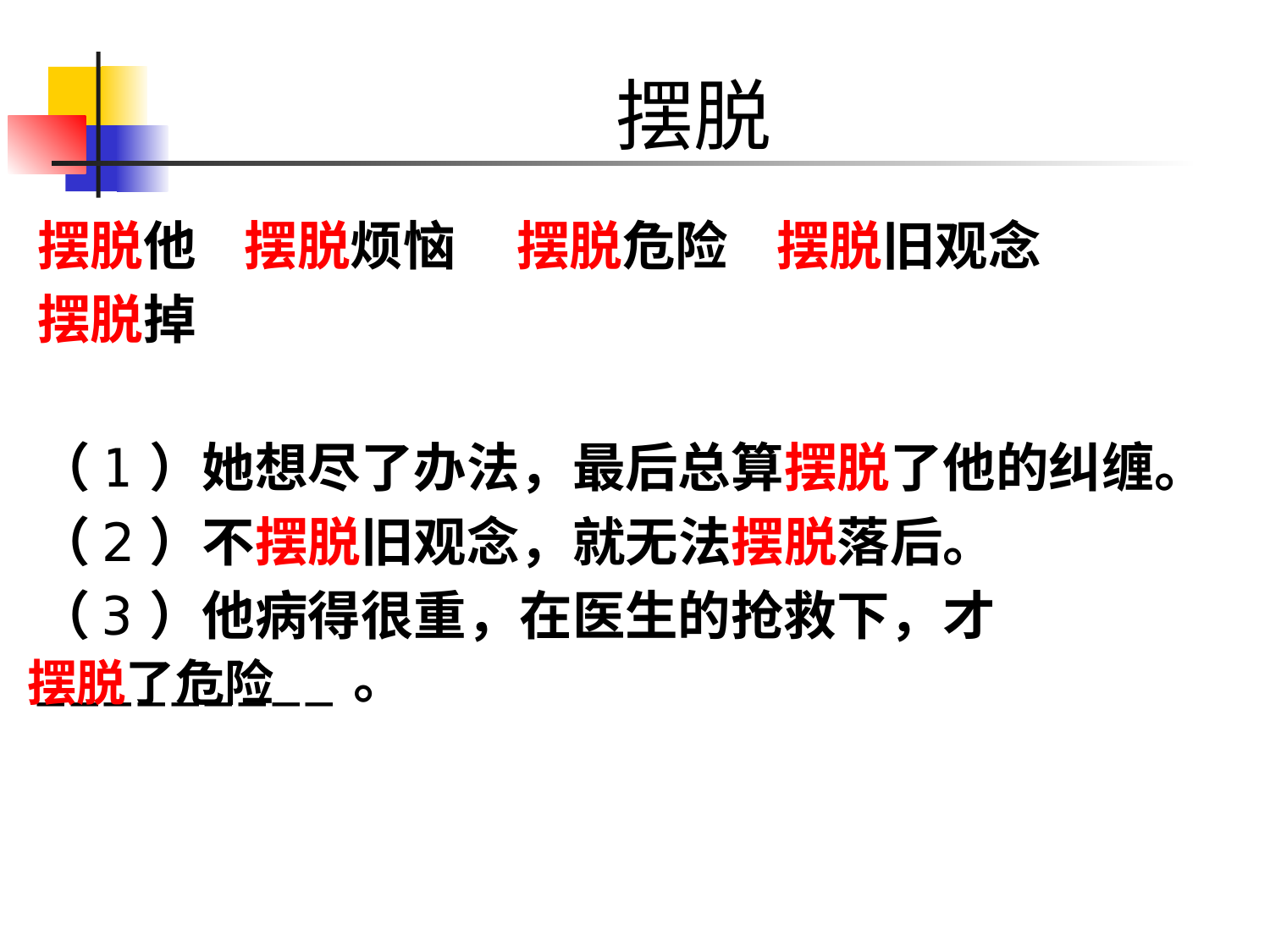

# 摆脱
摆脱他    摆脱烦恼     摆脱危险    摆脱旧观念
摆脱掉

（1）她想尽了办法，最后总算摆脱了他的纠缠。
（2）不摆脱旧观念，就无法摆脱落后。
（3）他病得很重，在医生的抢救下，才_________。
摆脱了危险